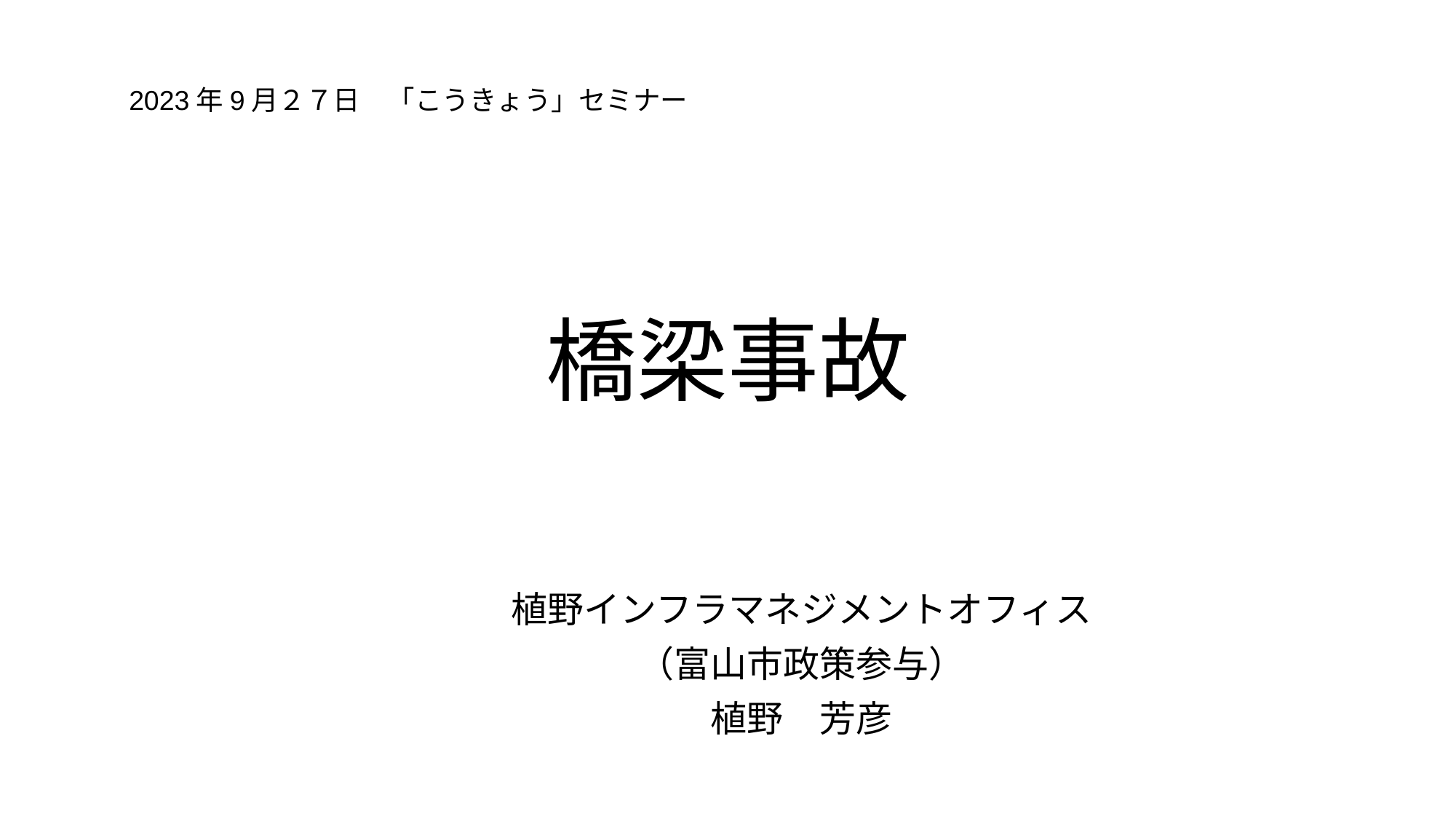

2023年9月２７日　「こうきょう」セミナー
# 橋梁事故
植野インフラマネジメントオフィス
（富山市政策参与）
植野　芳彦